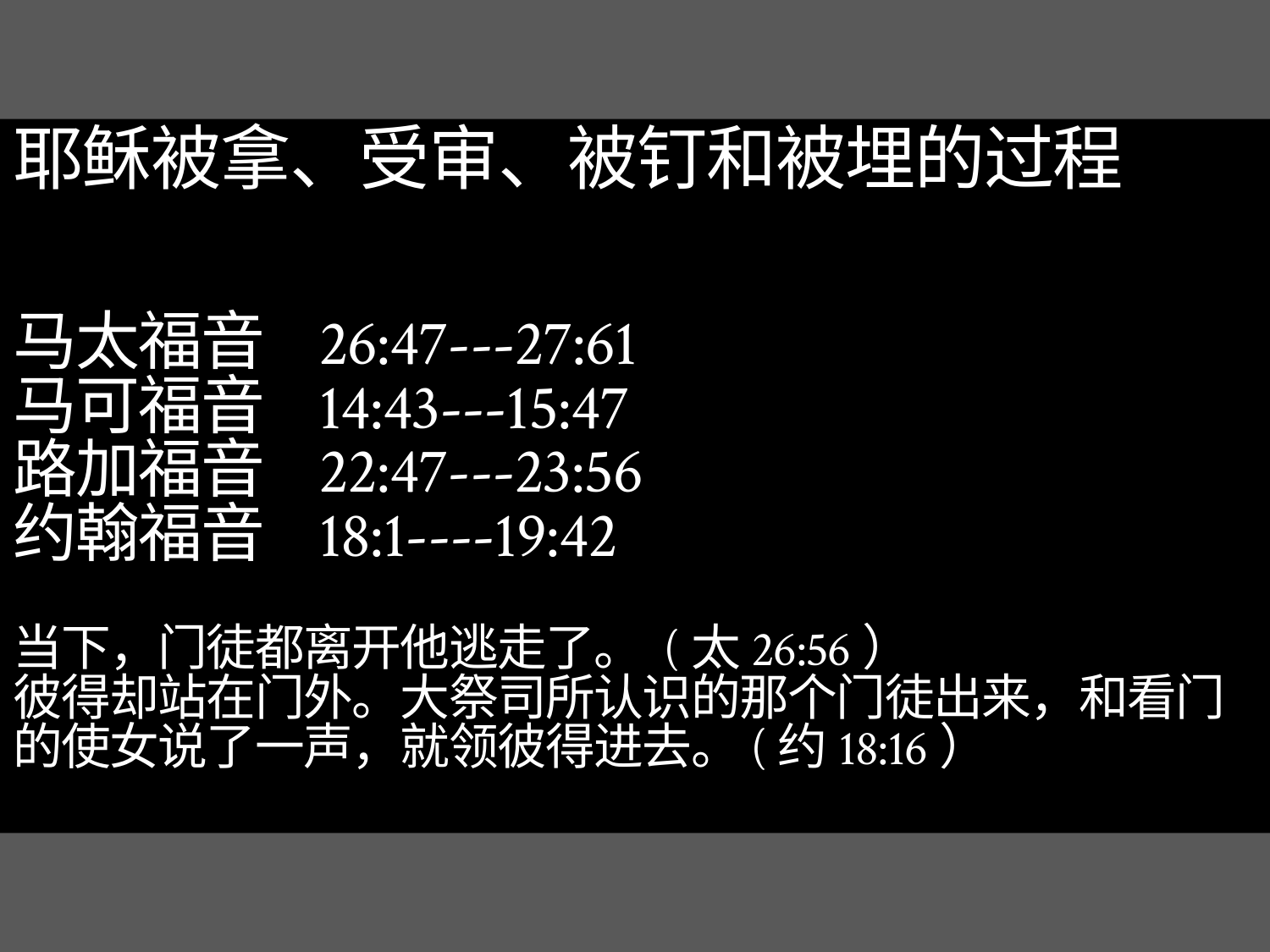

# 耶稣被拿、受审、被钉和被埋的过程 马太福音   26:47---27:61 马可福音   14:43---15:47 路加福音   22:47---23:56 约翰福音   18:1----19:42 当下，门徒都离开他逃走了。 (太26:56） 彼得却站在门外。大祭司所认识的那个门徒出来，和看门的使女说了一声，就领彼得进去。(约18:16）